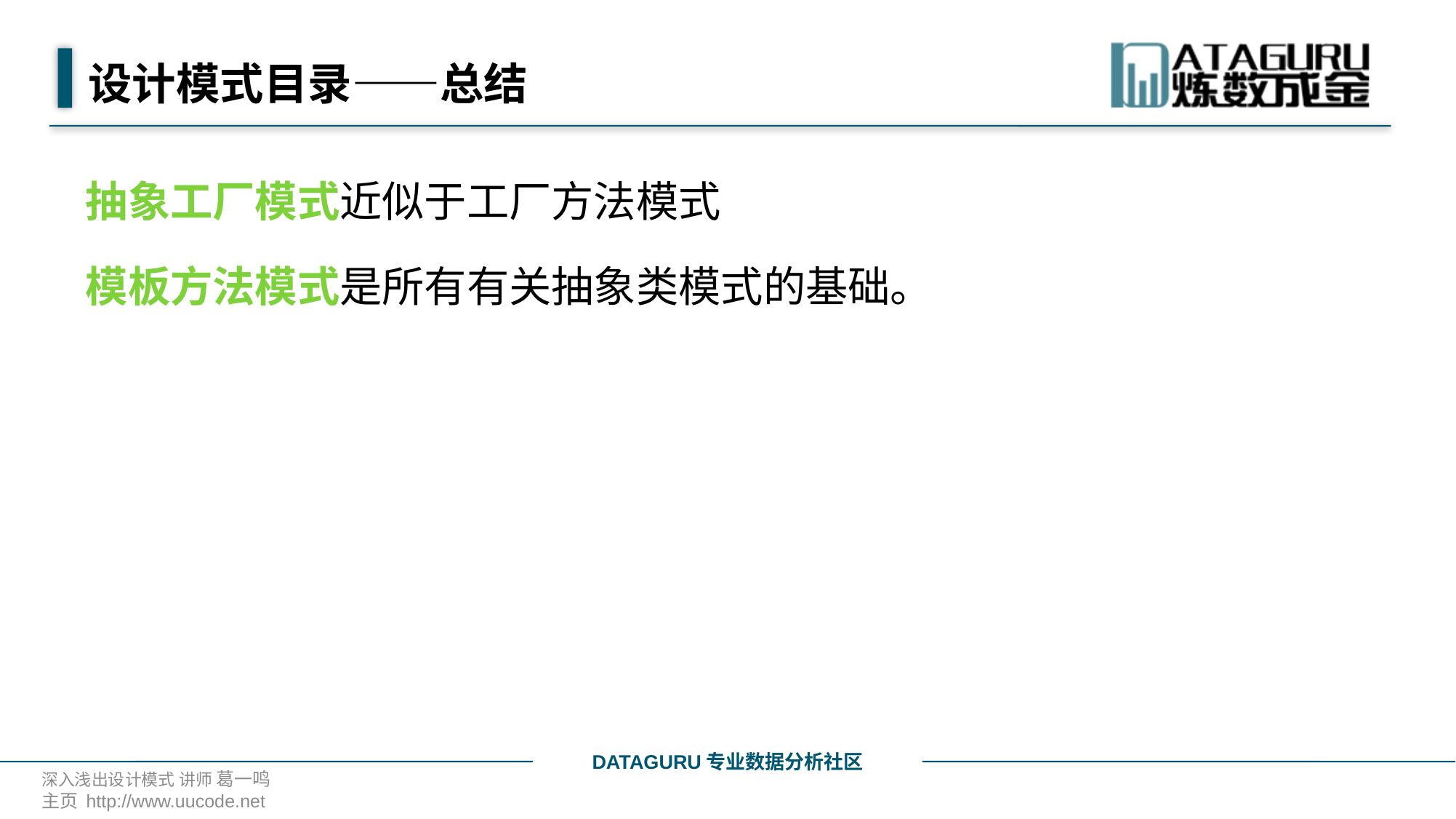

# 设计模式目录——总结
抽象工厂模式近似于工厂方法模式
模板方法模式是所有有关抽象类模式的基础。